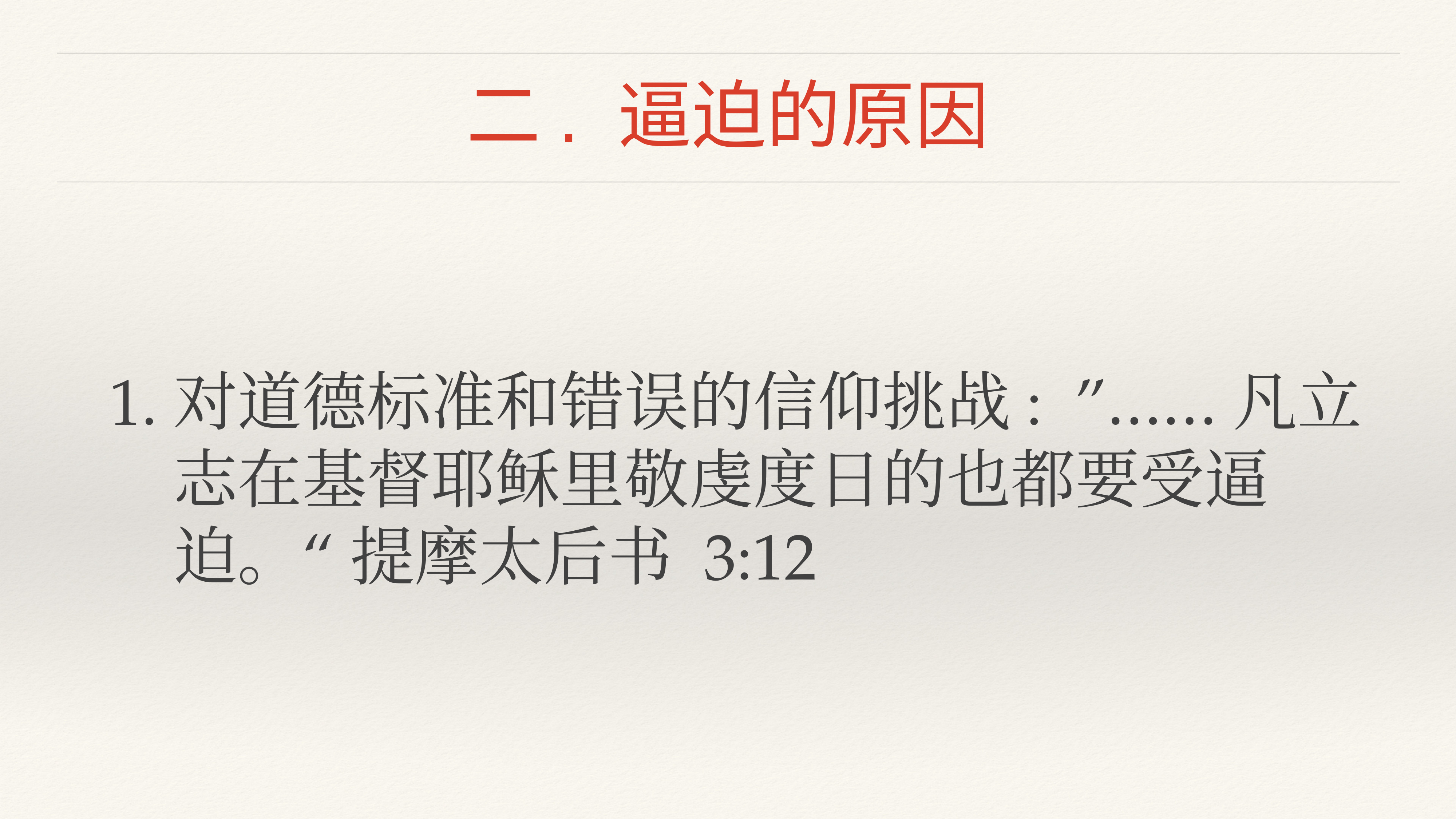

# 二. 逼迫的原因
对道德标准和错误的信仰挑战:  ”……凡立志在基督耶稣里敬虔度日的也都要受逼迫。“ 提摩太后书 3:12